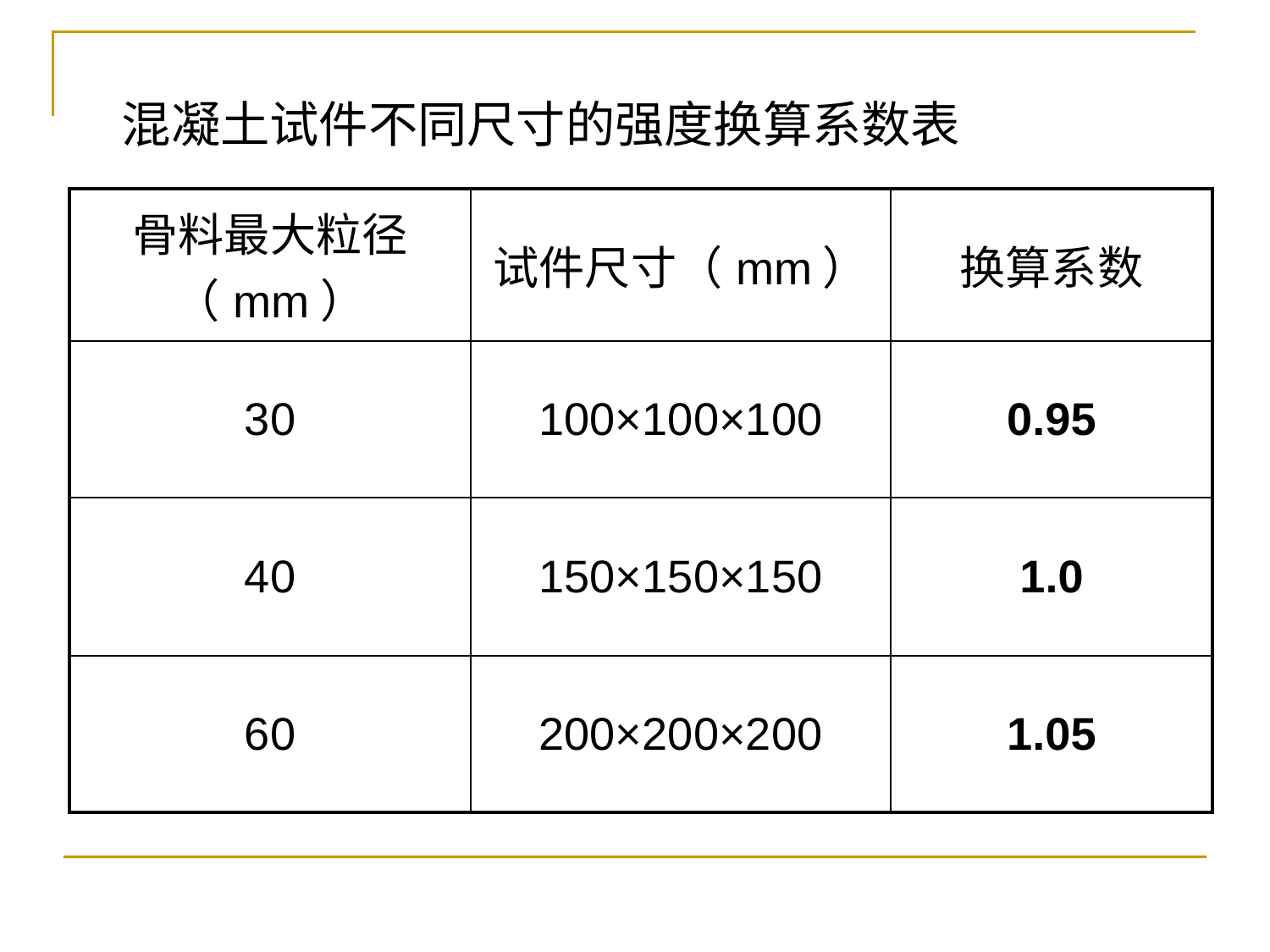

# 混凝土试件不同尺寸的强度换算系数表
| 骨料最大粒径（mm） | 试件尺寸（mm） | 换算系数 |
| --- | --- | --- |
| 30 | 100×100×100 | 0.95 |
| 40 | 150×150×150 | 1.0 |
| 60 | 200×200×200 | 1.05 |